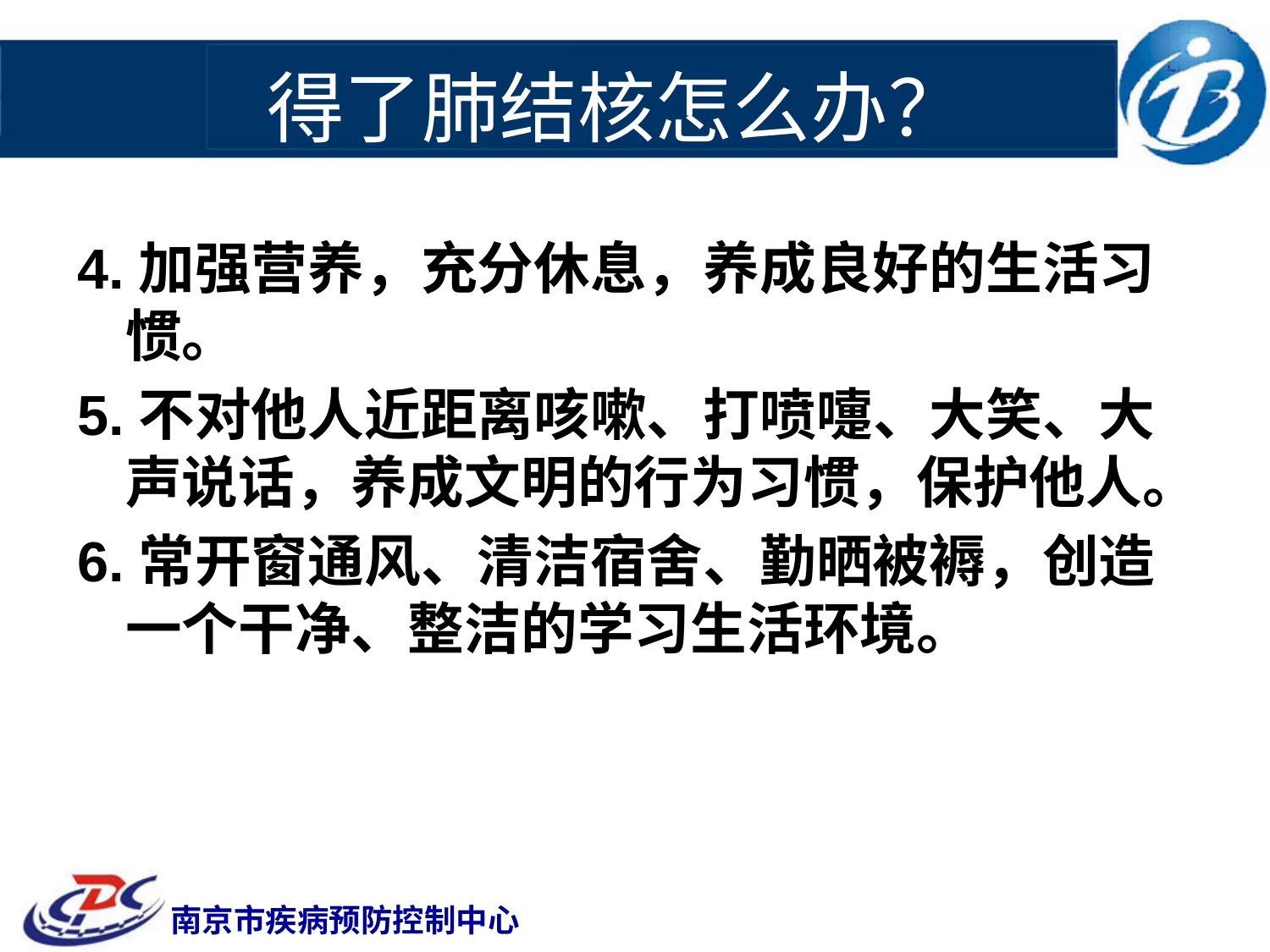

# 得了肺结核怎么办？
4.加强营养，充分休息，养成良好的生活习惯。
5.不对他人近距离咳嗽、打喷嚏、大笑、大声说话，养成文明的行为习惯，保护他人。
6.常开窗通风、清洁宿舍、勤晒被褥，创造一个干净、整洁的学习生活环境。